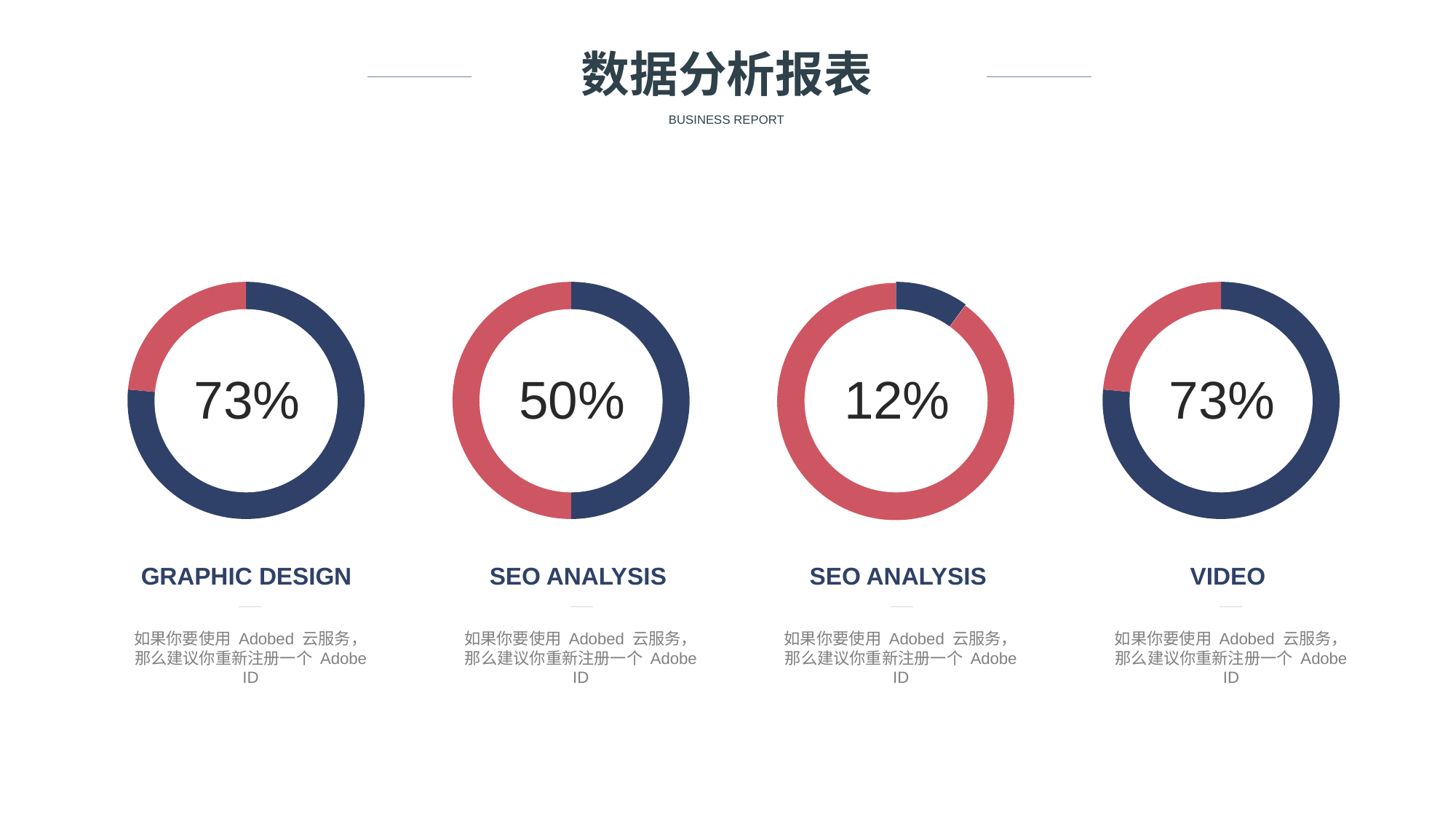

数据分析报表
BUSINESS REPORT

### Chart

| Category | Region 1 |
|---|---|
| April | 91.0 |
| June | 28.0 |

### Chart

| Category | Region 1 |
|---|---|
| April | 50.0 |
| June | 50.0 |

### Chart

| Category | Region 1 |
|---|---|
| April | 10.0 |
| June | 90.0 |

### Chart

| Category | Region 1 |
|---|---|
| April | 91.0 |
| June | 28.0 |

73%
50%
12%
73%
GRAPHIC DESIGN
SEO ANALYSIS
SEO ANALYSIS
VIDEO
如果你要使用 Adobed 云服务，那么建议你重新注册一个 Adobe ID
如果你要使用 Adobed 云服务，那么建议你重新注册一个 Adobe ID
如果你要使用 Adobed 云服务，那么建议你重新注册一个 Adobe ID
如果你要使用 Adobed 云服务，那么建议你重新注册一个 Adobe ID